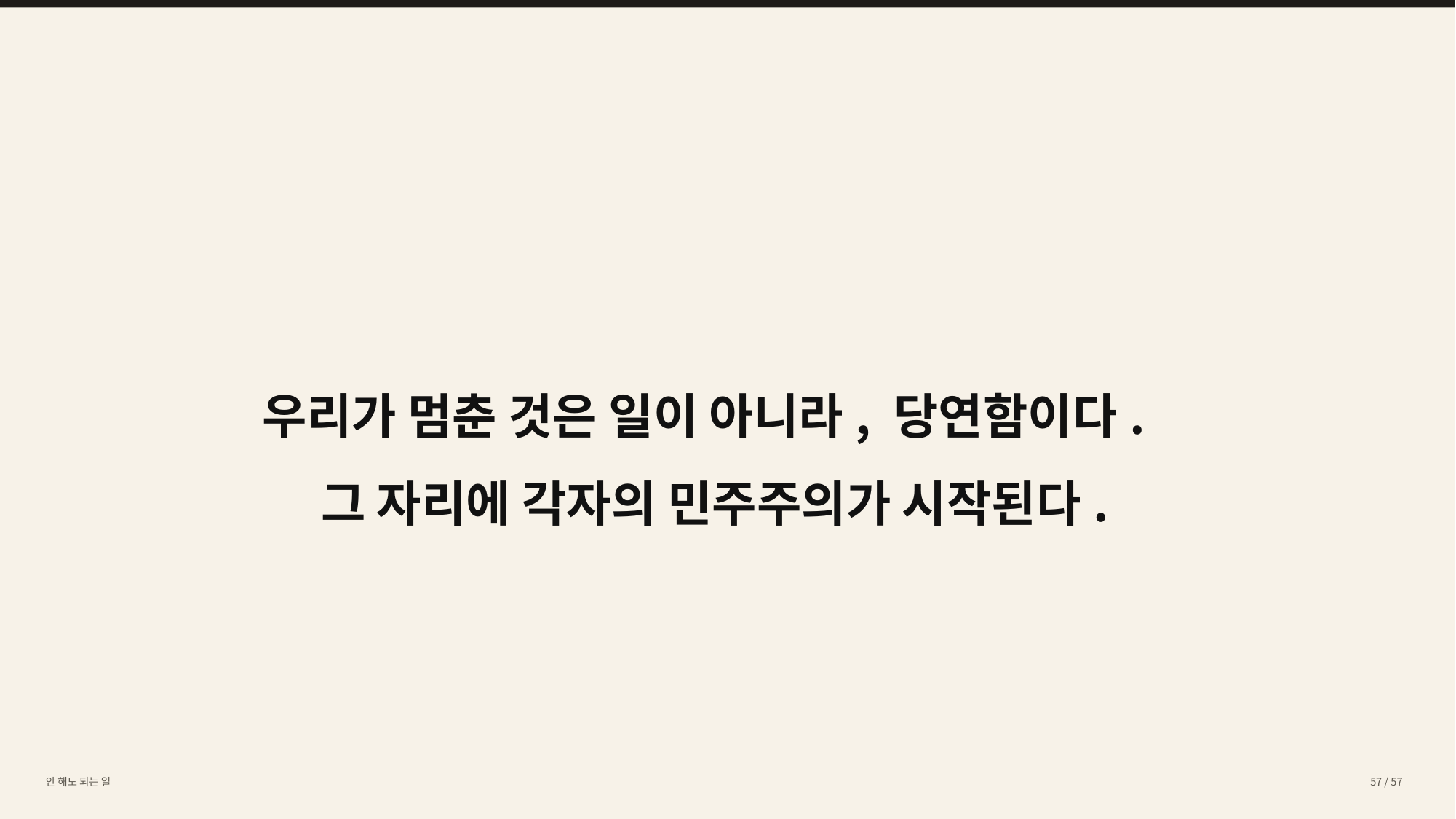

우리가 멈춘 것은 일이 아니라, 당연함이다.
그 자리에 각자의 민주주의가 시작된다.
안 해도 되는 일
57 / 57